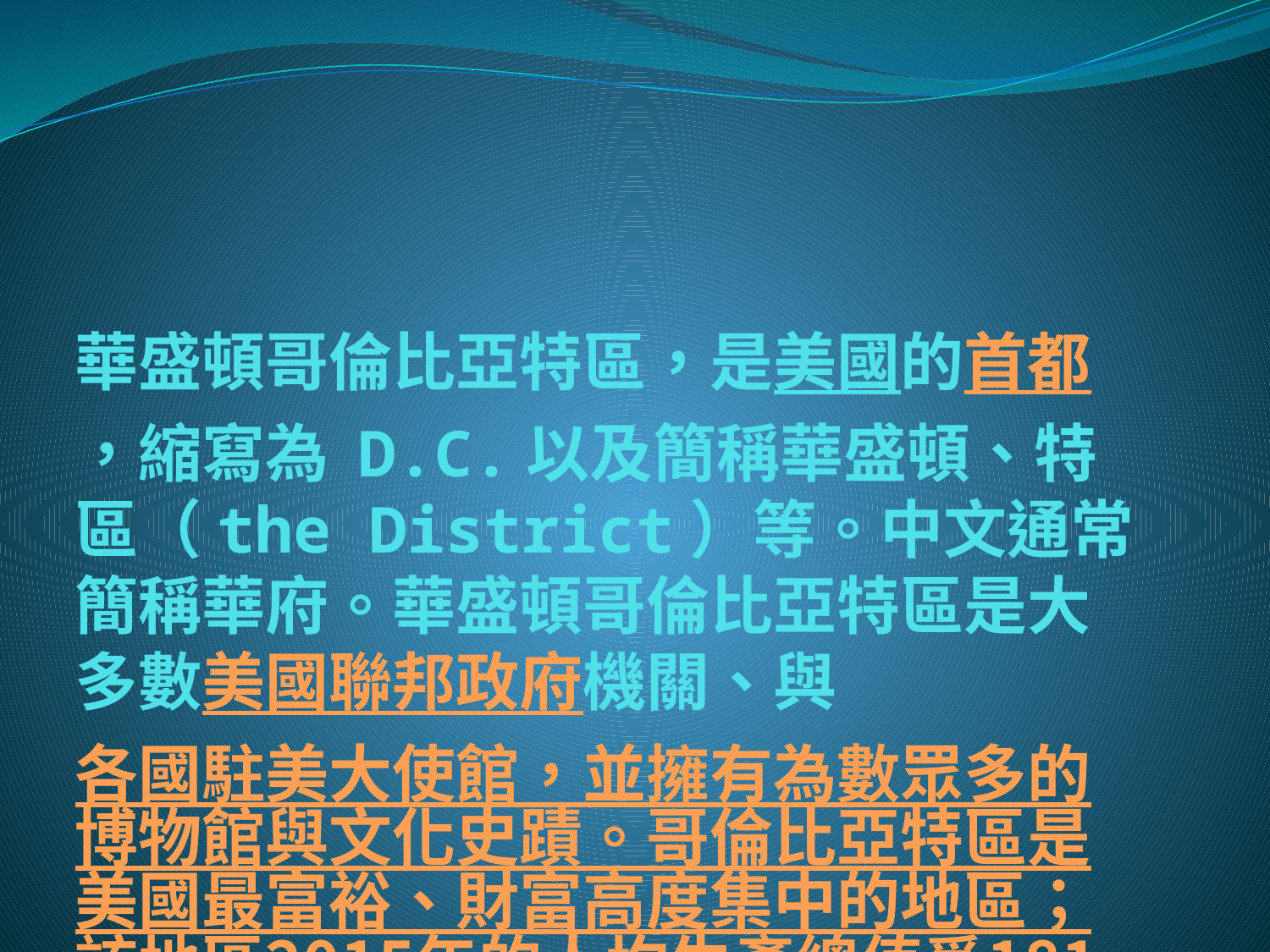

# 華盛頓哥倫比亞特區，是美國的首都，縮寫為 D.C.以及簡稱華盛頓、特區（the District）等。中文通常簡稱華府。華盛頓哥倫比亞特區是大多數美國聯邦政府機關、與各國駐美大使館，並擁有為數眾多的博物館與文化史蹟。哥倫比亞特區是美國最富裕、財富高度集中的地區；該地區2015年的人均生產總值爲181,185美元，冠絕全美